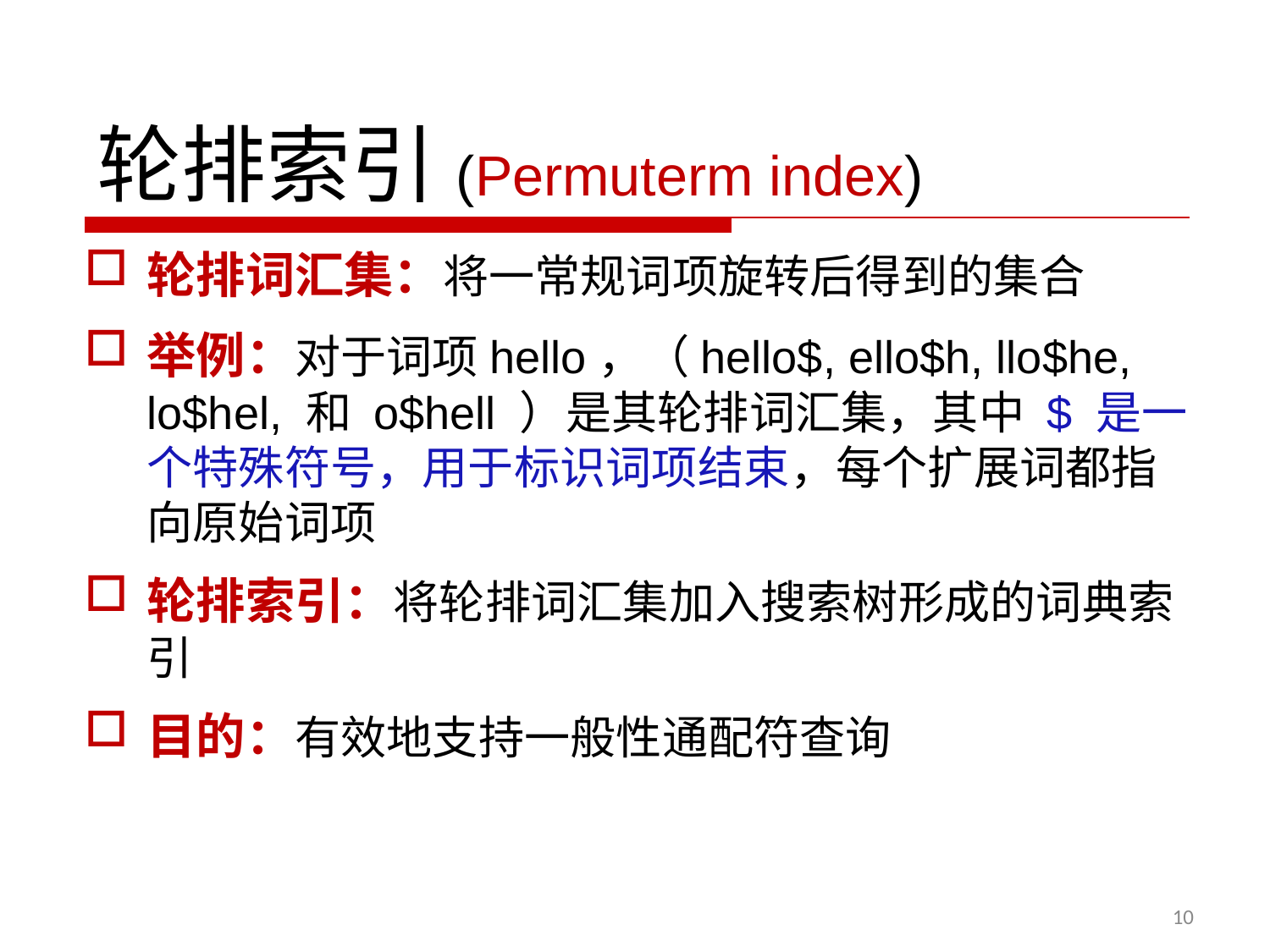

轮排索引(Permuterm index)
轮排词汇集：将一常规词项旋转后得到的集合
举例：对于词项hello，（hello$, ello$h, llo$he, lo$hel, 和 o$hell ）是其轮排词汇集，其中 $ 是一个特殊符号，用于标识词项结束，每个扩展词都指向原始词项
轮排索引：将轮排词汇集加入搜索树形成的词典索引
目的：有效地支持一般性通配符查询
10